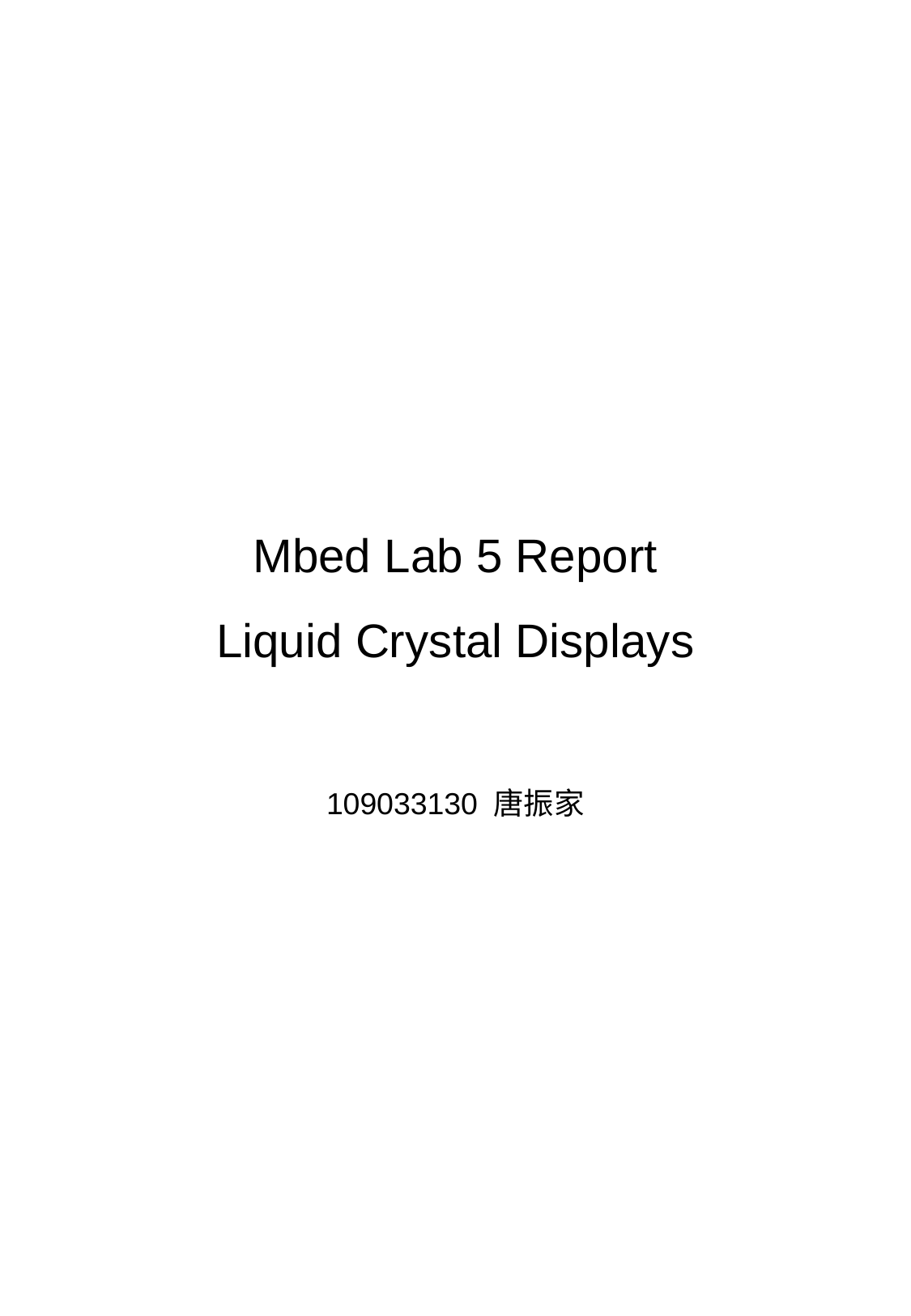

# Mbed Lab 5 Report Liquid Crystal Displays
109033130 唐振家